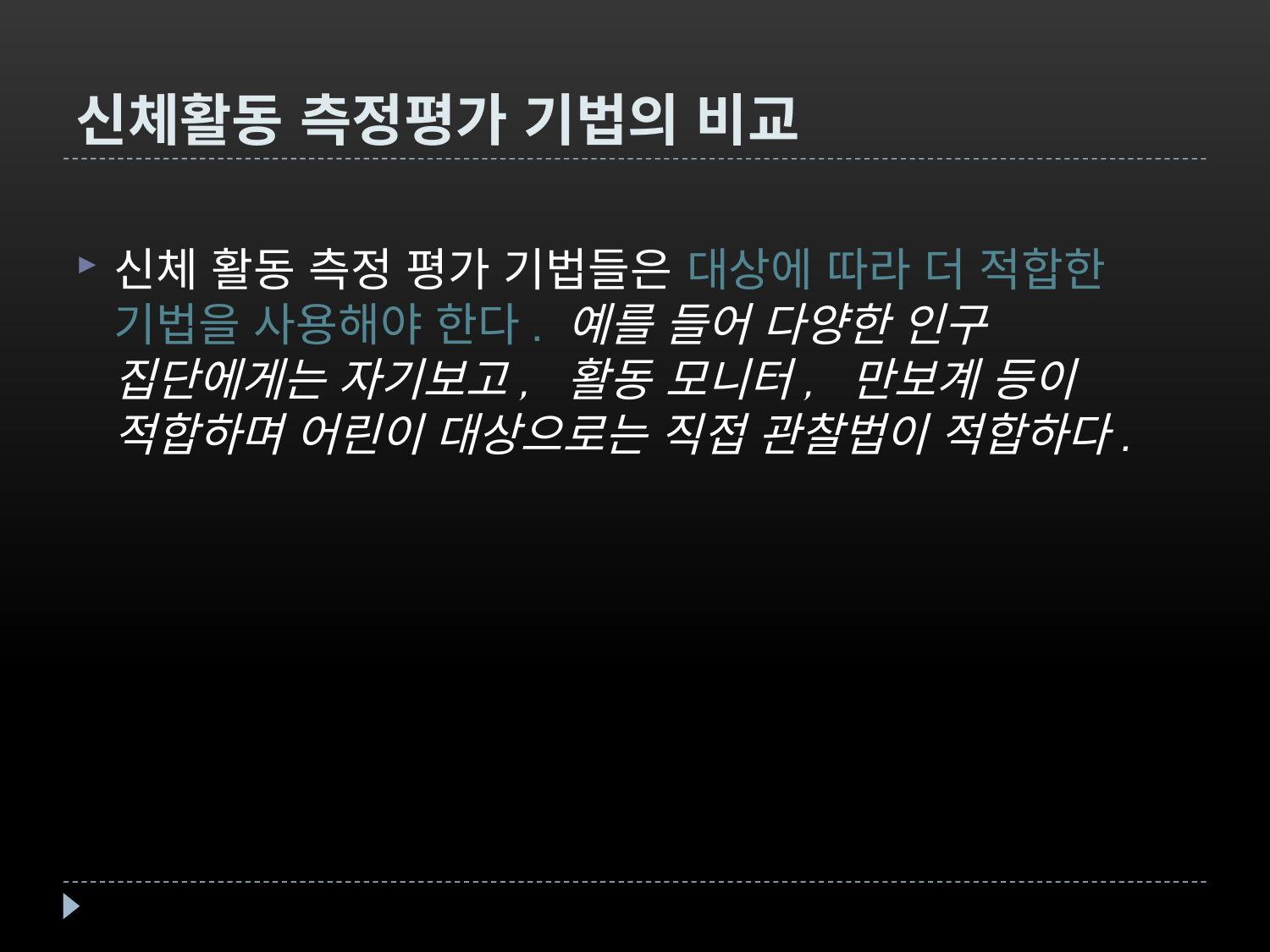

# 신체활동 측정평가 기법의 비교

신체 활동 측정 평가 기법들은 대상에 따라 더 적합한 기법을 사용해야 한다. 예를 들어 다양한 인구 집단에게는 자기보고,  활동 모니터,  만보계 등이 적합하며 어린이 대상으로는 직접 관찰법이 적합하다.